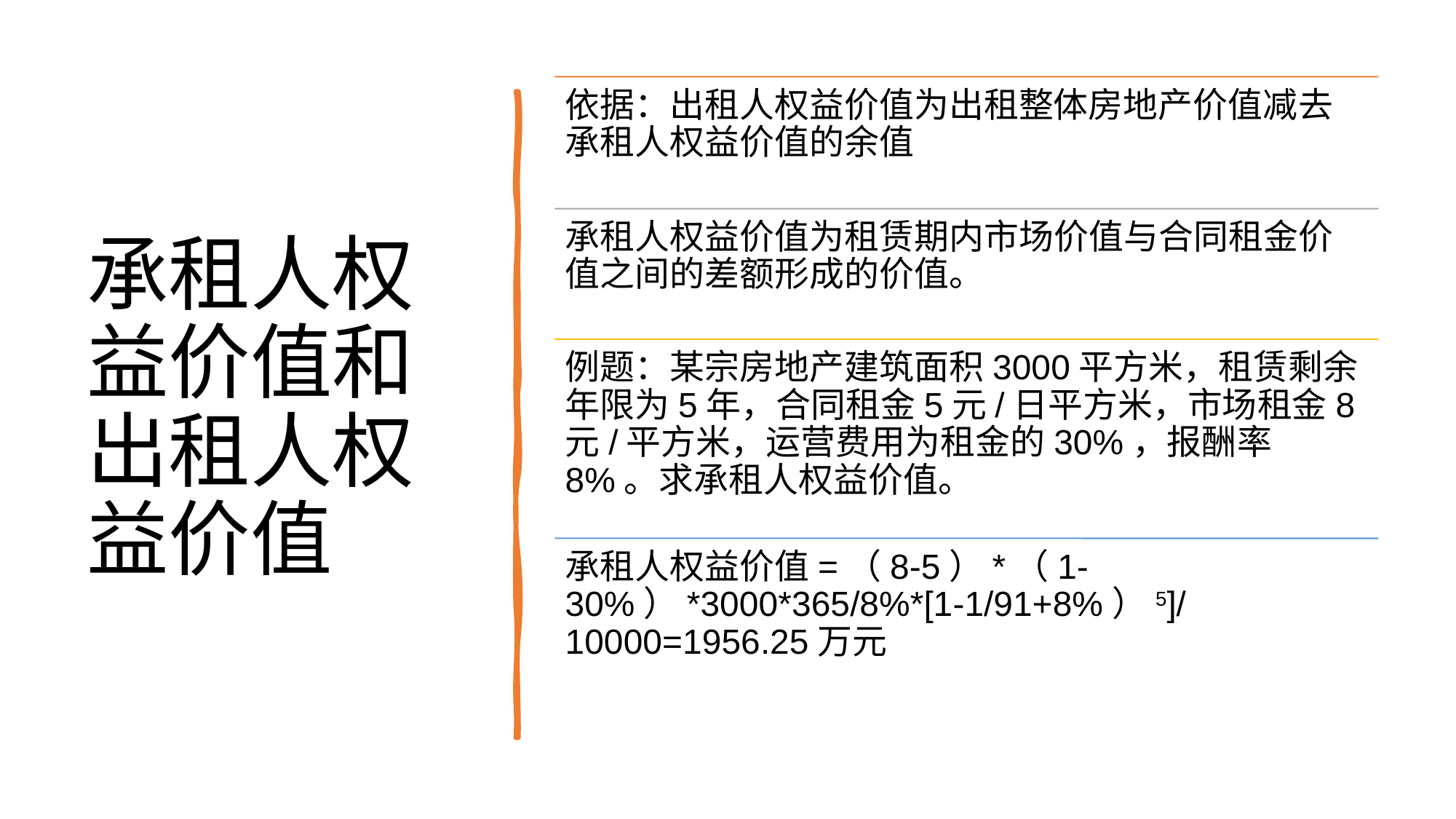

依据：出租人权益价值为出租整体房地产价值减去承租人权益价值的余值
承租人权益价值为租赁期内市场价值与合同租金价值之间的差额形成的价值。
例题：某宗房地产建筑面积3000平方米，租赁剩余年限为5年，合同租金5元/日平方米，市场租金8元/平方米，运营费用为租金的30%，报酬率8%。求承租人权益价值。
承租人权益价值=（8-5）*（1-30%）*3000*365/8%*[1-1/91+8%）5]/10000=1956.25万元
# 承租人权益价值和出租人权益价值